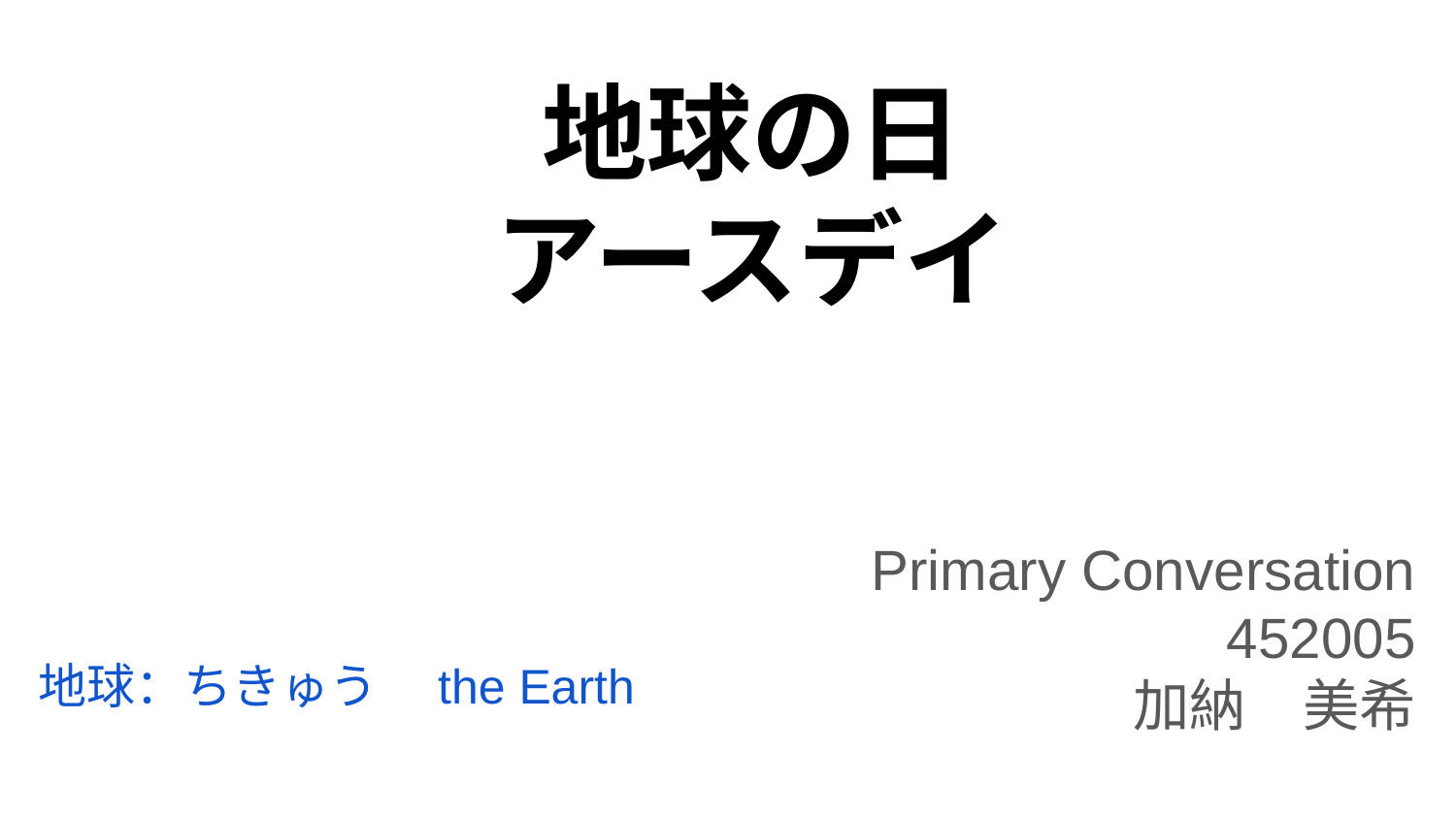

# 地球の日
アースデイ
Primary Conversation
452005
加納　美希
地球：ちきゅう　the Earth